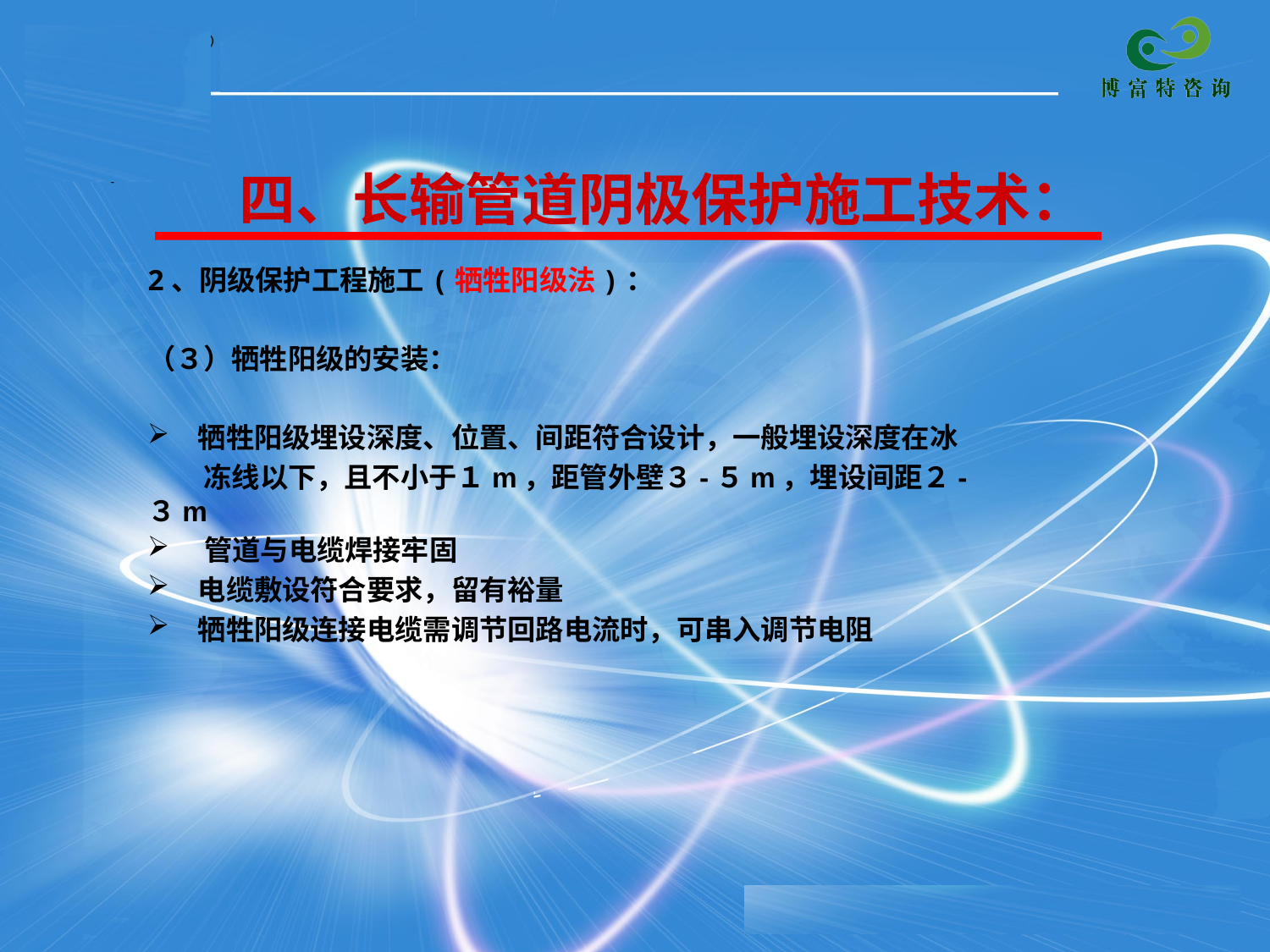

# 四、长输管道阴极保护施工技术：

2、阴级保护工程施工(牺牲阳级法)：

（３）牺牲阳级的安装：

　牺牲阳级埋设深度、位置、间距符合设计，一般埋设深度在冰
　　冻线以下，且不小于１m，距管外壁３-５m，埋设间距２-３m
　 管道与电缆焊接牢固
　电缆敷设符合要求，留有裕量
　牺牲阳级连接电缆需调节回路电流时，可串入调节电阻